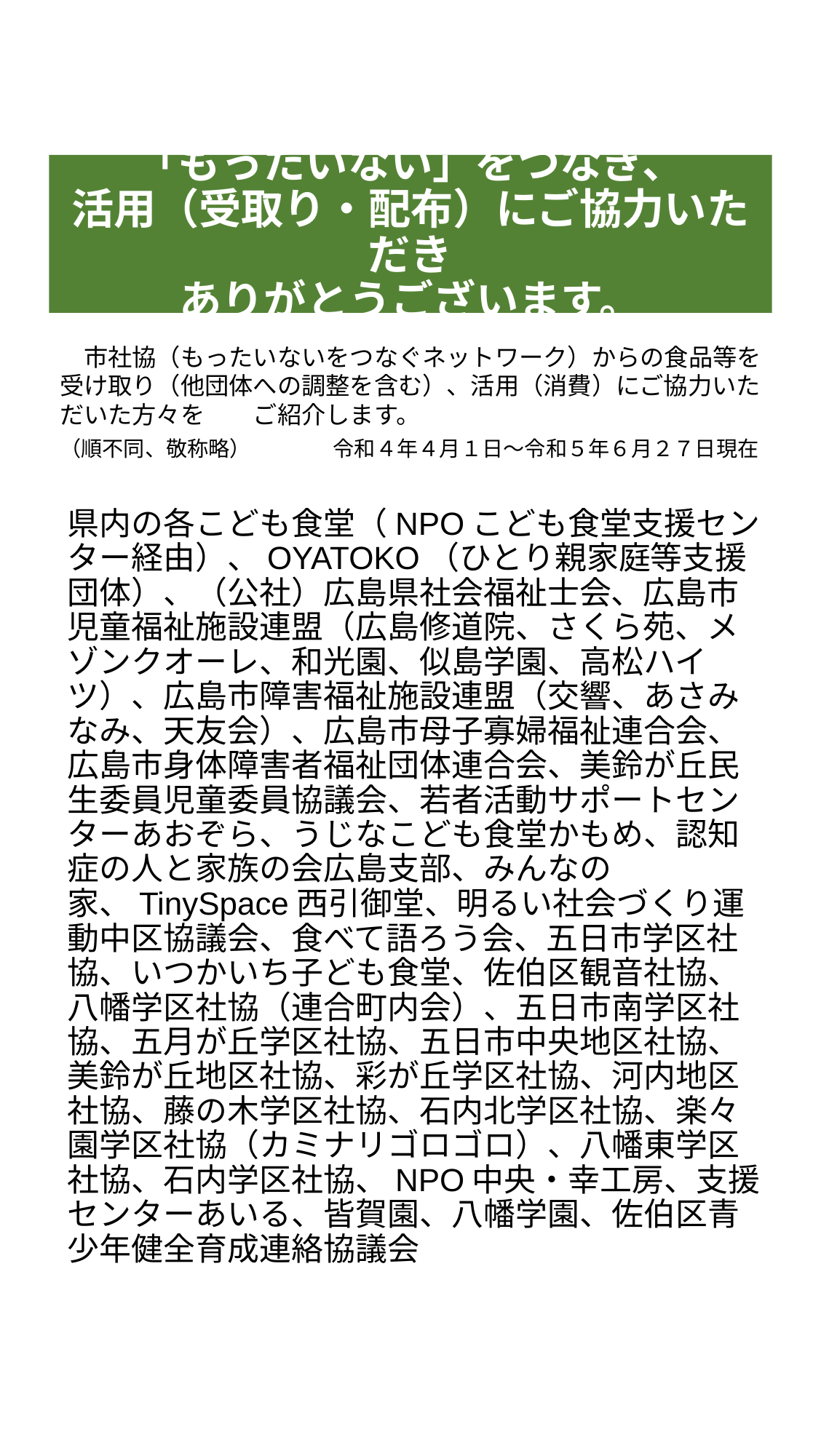

# 「もったいない」をつなぎ、 活用（受取り・配布）にご協力いただき ありがとうございます。
　市社協（もったいないをつなぐネットワーク）からの食品等を受け取り（他団体への調整を含む）、活用（消費）にご協力いただいた方々を　　ご紹介します。
（順不同、敬称略）　　　令和４年４月１日～令和５年６月２７日現在
県内の各こども食堂（NPOこども食堂支援センター経由）、OYATOKO（ひとり親家庭等支援団体）、（公社）広島県社会福祉士会、広島市児童福祉施設連盟（広島修道院、さくら苑、メゾンクオーレ、和光園、似島学園、高松ハイツ）、広島市障害福祉施設連盟（交響、あさみなみ、天友会）、広島市母子寡婦福祉連合会、広島市身体障害者福祉団体連合会、美鈴が丘民生委員児童委員協議会、若者活動サポートセンターあおぞら、うじなこども食堂かもめ、認知症の人と家族の会広島支部、みんなの家、TinySpace西引御堂、明るい社会づくり運動中区協議会、食べて語ろう会、五日市学区社協、いつかいち子ども食堂、佐伯区観音社協、八幡学区社協（連合町内会）、五日市南学区社協、五月が丘学区社協、五日市中央地区社協、美鈴が丘地区社協、彩が丘学区社協、河内地区社協、藤の木学区社協、石内北学区社協、楽々園学区社協（カミナリゴロゴロ）、八幡東学区社協、石内学区社協、NPO中央・幸工房、支援センターあいる、皆賀園、八幡学園、佐伯区青少年健全育成連絡協議会